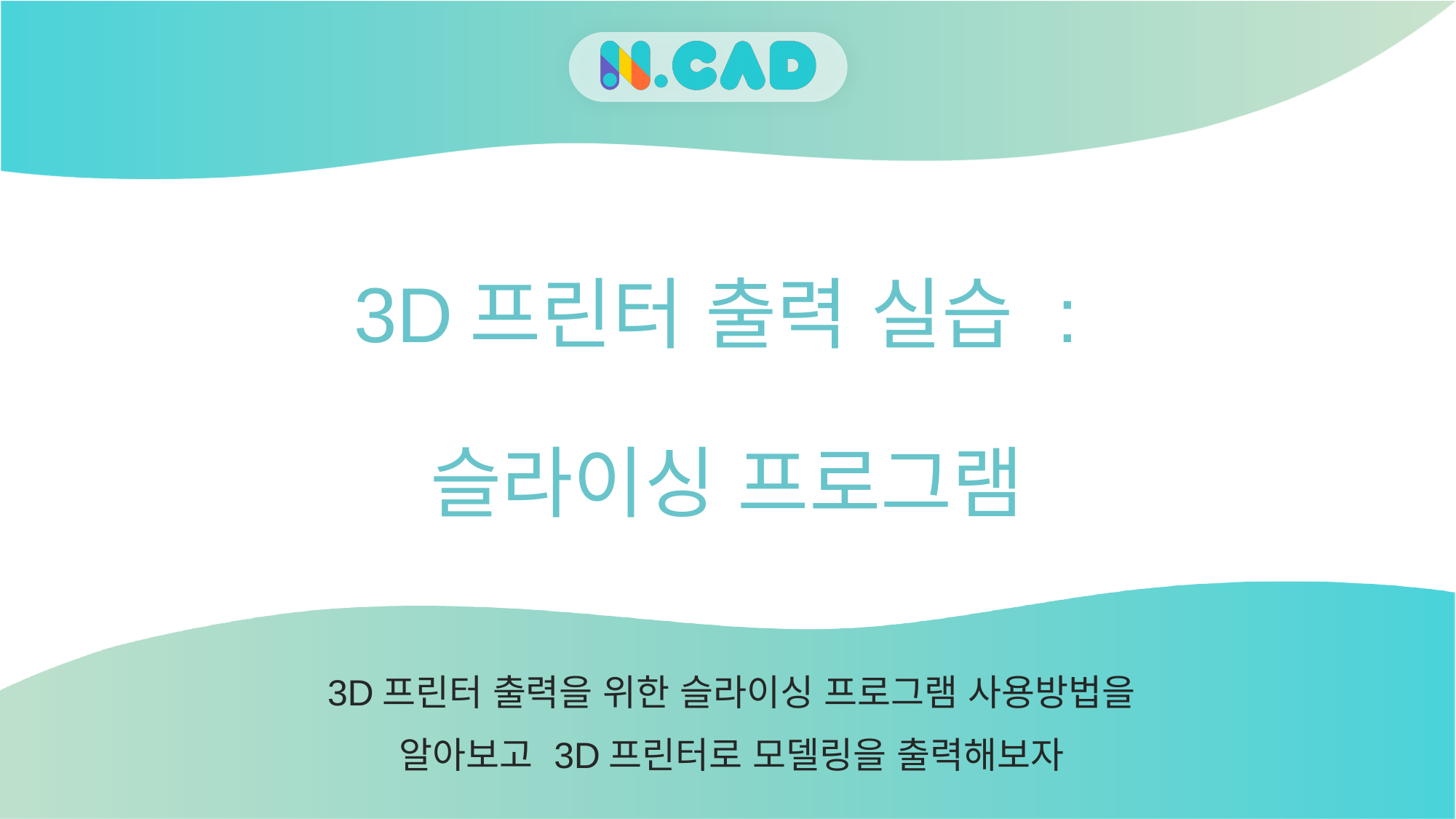

# 3D프린터 출력 실습 : 슬라이싱 프로그램
3D프린터 출력을 위한 슬라이싱 프로그램 사용방법을
알아보고 3D프린터로 모델링을 출력해보자